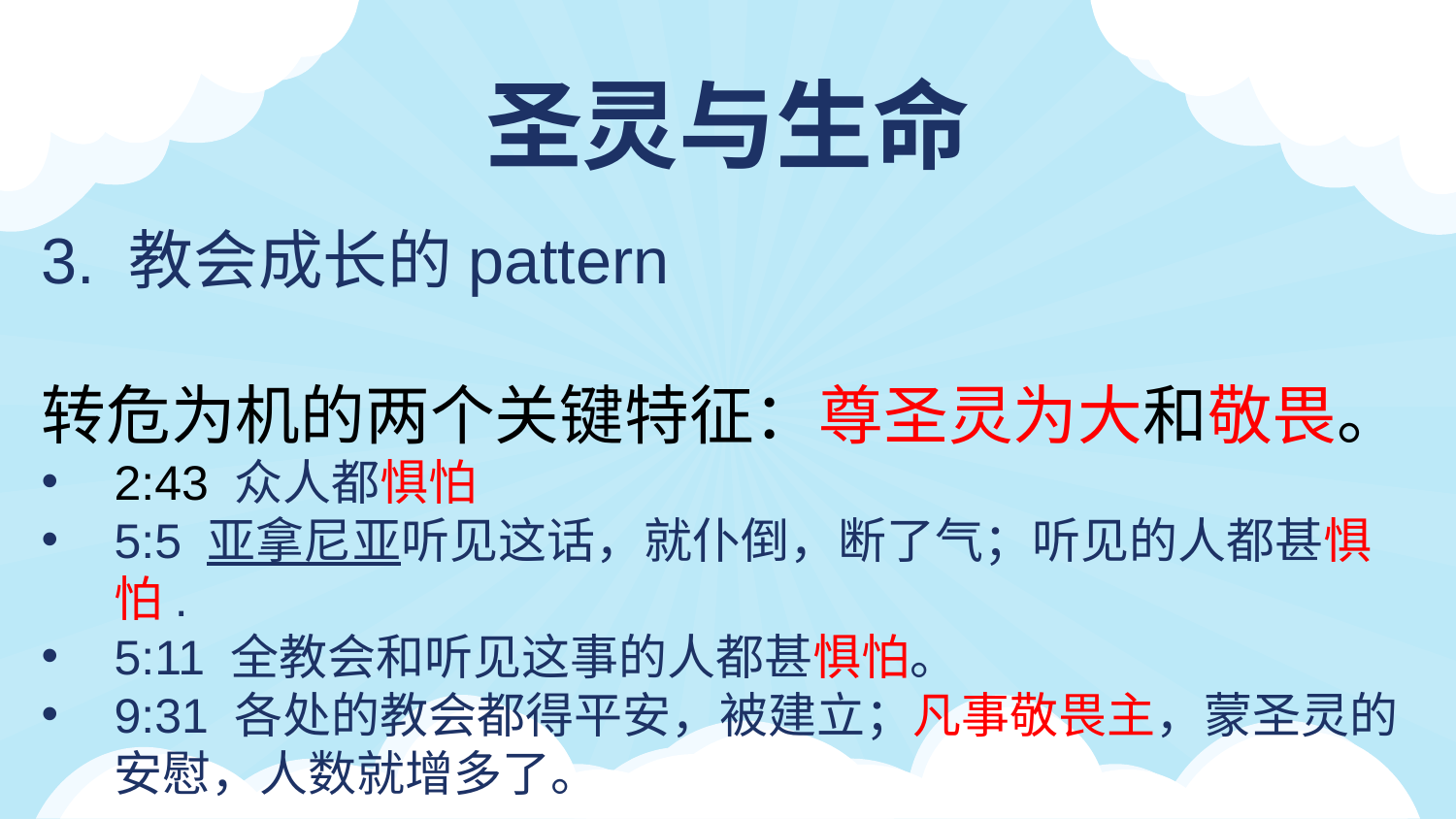

圣灵与生命
3. 教会成长的pattern

转危为机的两个关键特征：尊圣灵为大和敬畏。
2:43 众人都惧怕
5:5 亚拿尼亚听见这话，就仆倒，断了气；听见的人都甚惧怕.
5:11 全教会和听见这事的人都甚惧怕。
9:31 各处的教会都得平安，被建立；凡事敬畏主，蒙圣灵的安慰，人数就增多了。